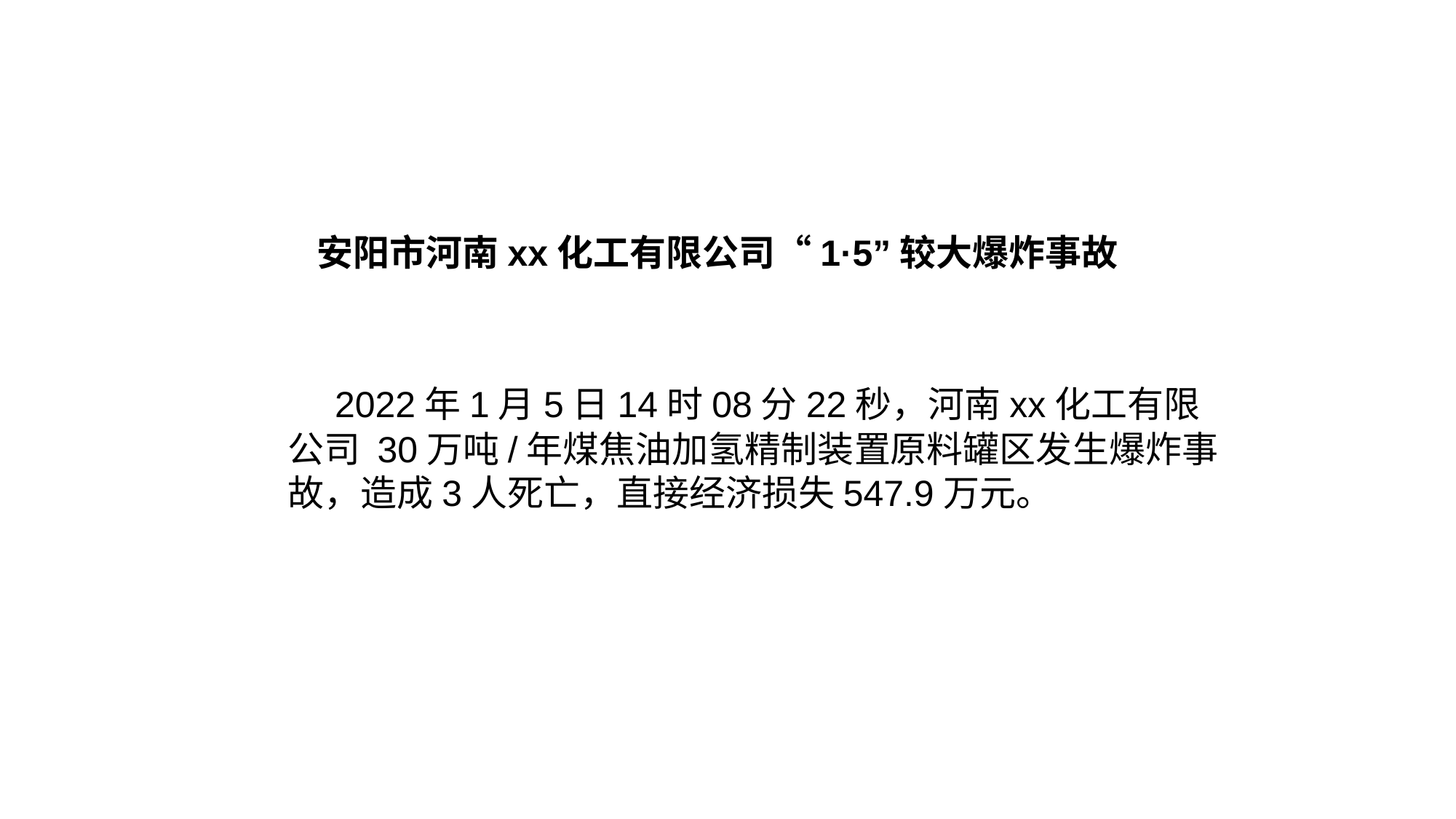

#

  安阳市河南xx化工有限公司“1·5”较大爆炸事故
    2022年1月5日14时08分22秒，河南xx化工有限公司 30万吨/年煤焦油加氢精制装置原料罐区发生爆炸事故，造成3人死亡，直接经济损失547.9万元。